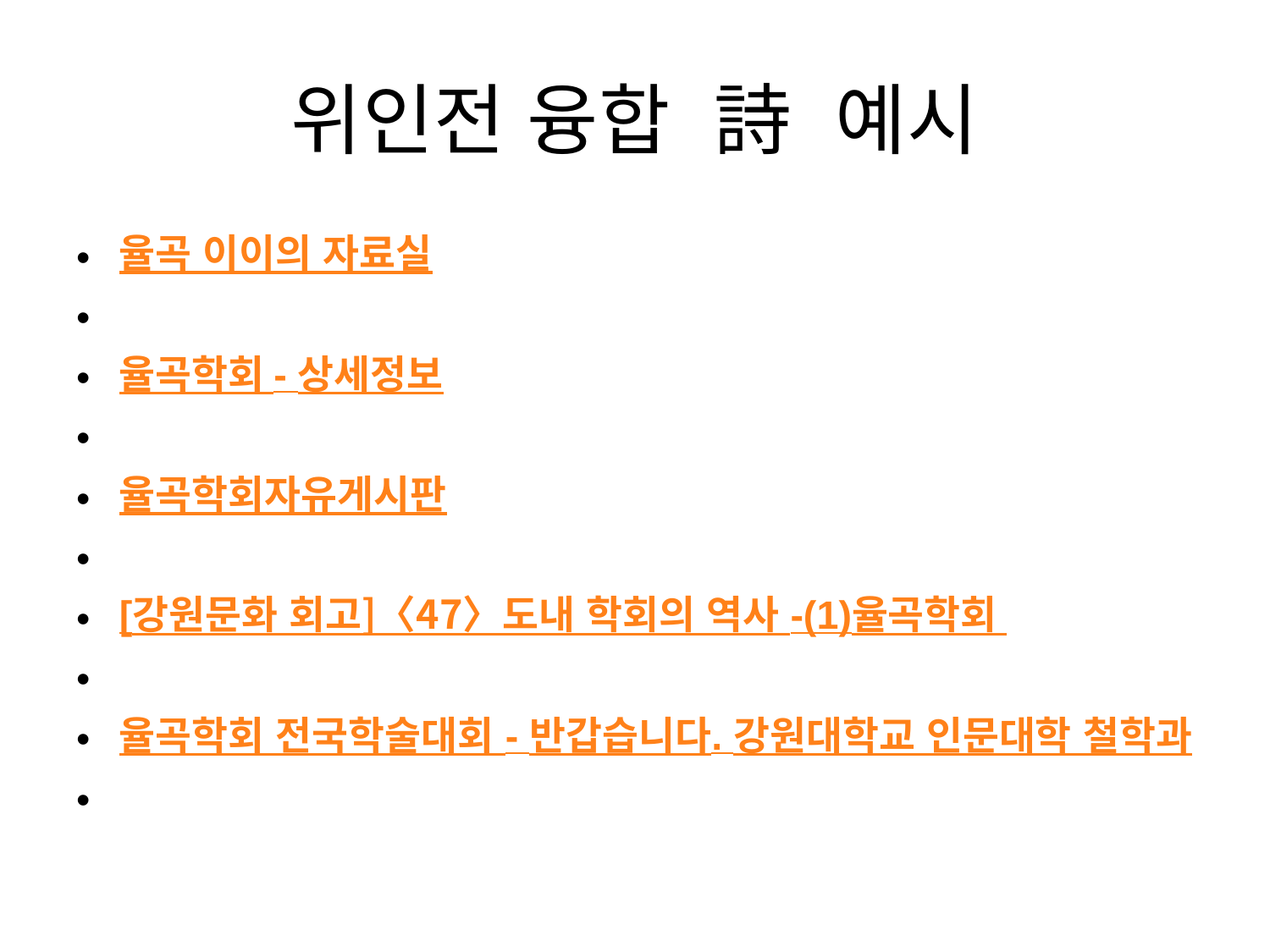

# 위인전 융합  詩  예시
율곡 이이의 자료실

율곡학회 - 상세정보

율곡학회자유게시판

[강원문화 회고]〈47〉도내 학회의 역사 -(1)율곡학회

율곡학회 전국학술대회 - 반갑습니다. 강원대학교 인문대학 철학과